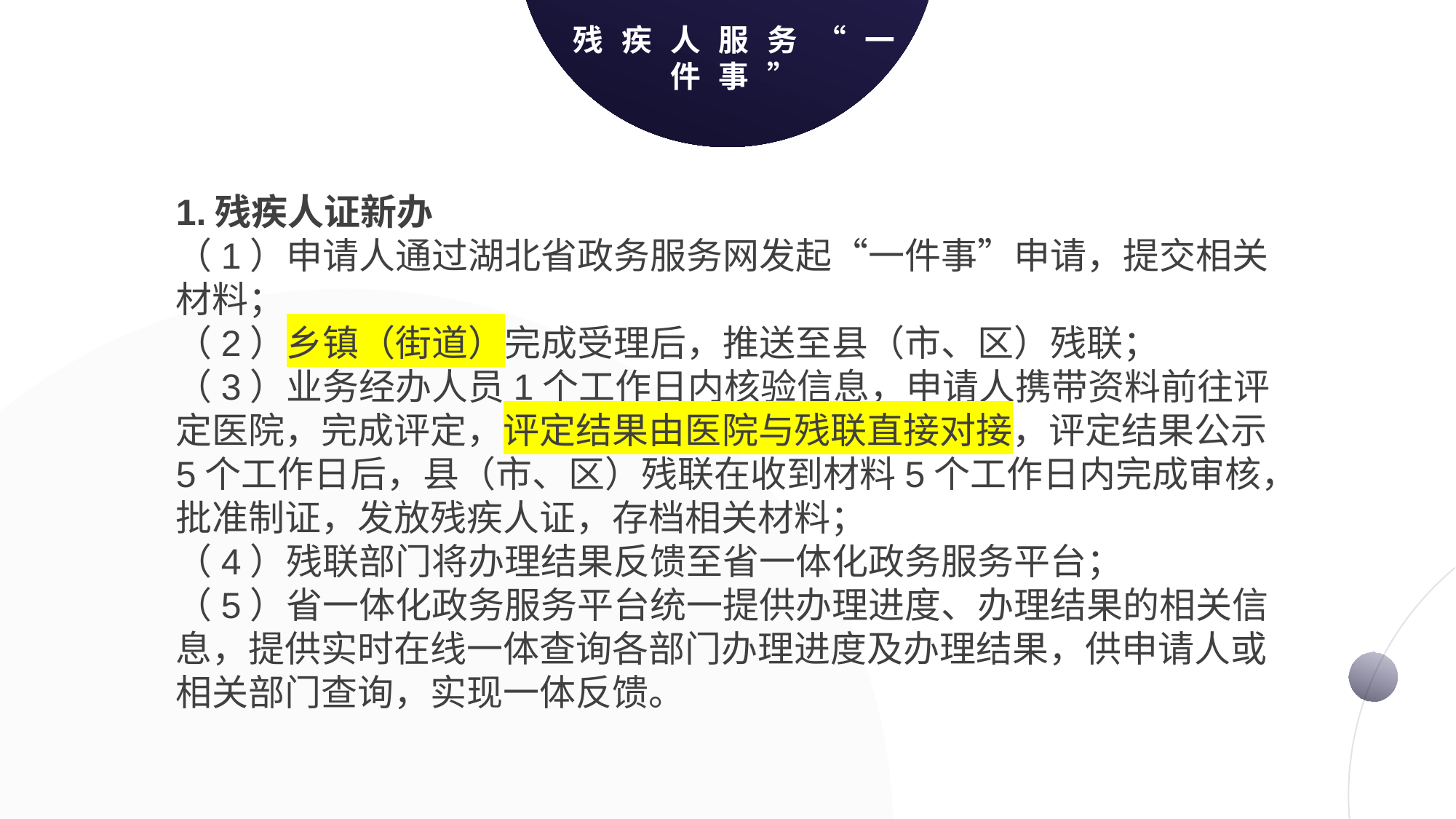

残疾人服务“一
件事”

1.残疾人证新办
（1）申请人通过湖北省政务服务网发起“一件事”申请，提交相关材料；
（2）乡镇（街道）完成受理后，推送至县（市、区）残联；
（3）业务经办人员1个工作日内核验信息，申请人携带资料前往评定医院，完成评定，评定结果由医院与残联直接对接，评定结果公示5个工作日后，县（市、区）残联在收到材料5个工作日内完成审核，批准制证，发放残疾人证，存档相关材料；
（4）残联部门将办理结果反馈至省一体化政务服务平台；
（5）省一体化政务服务平台统一提供办理进度、办理结果的相关信息，提供实时在线一体查询各部门办理进度及办理结果，供申请人或相关部门查询，实现一体反馈。
输入您的标题